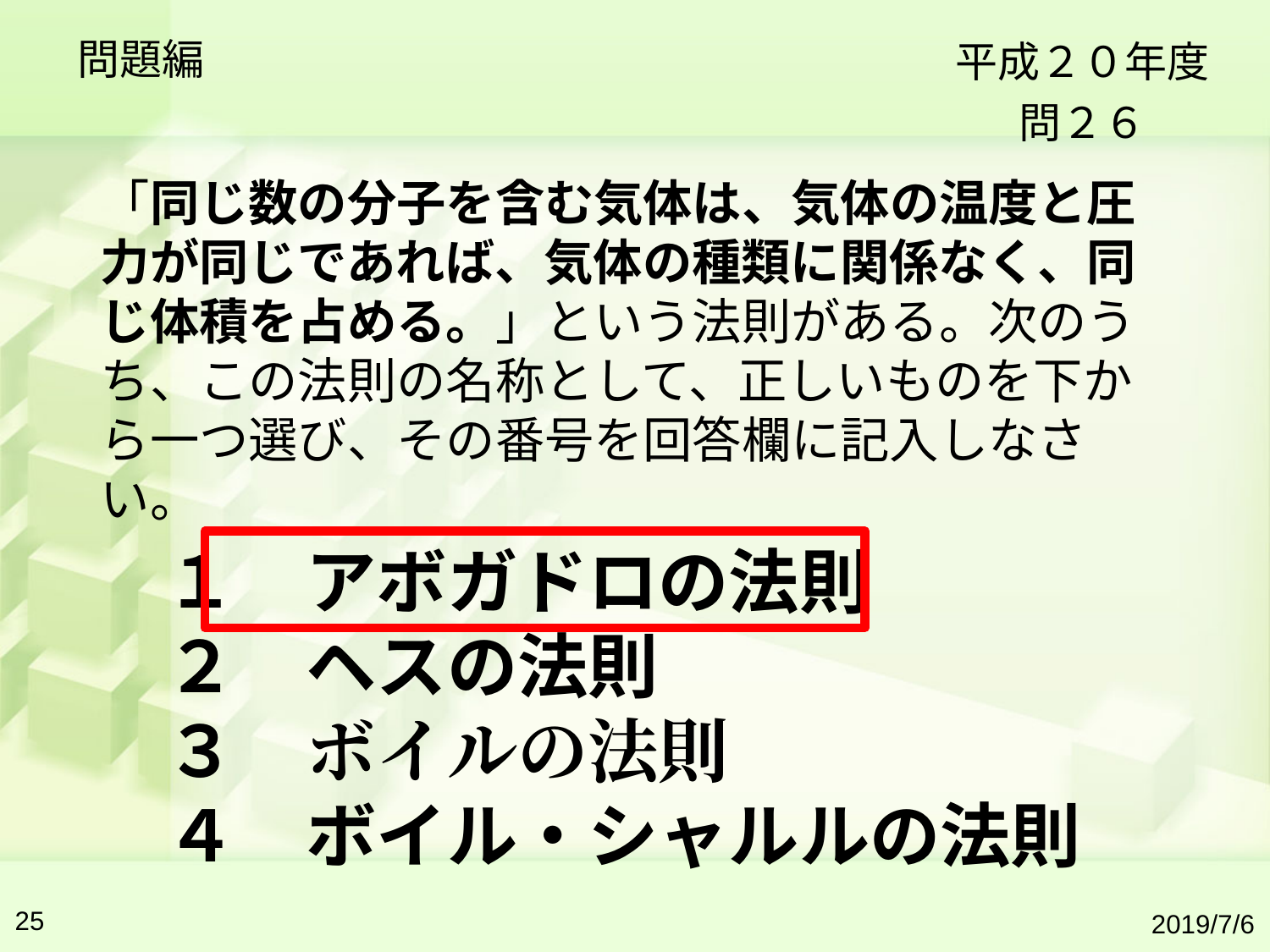

問題編
平成２０年度
問２６
「同じ数の分子を含む気体は、気体の温度と圧力が同じであれば、気体の種類に関係なく、同じ体積を占める。」という法則がある。次のうち、この法則の名称として、正しいものを下から一つ選び、その番号を回答欄に記入しなさい。
１　アボガドロの法則
２　ヘスの法則
３　ボイルの法則
４　ボイル・シャルルの法則

25
2019/7/6